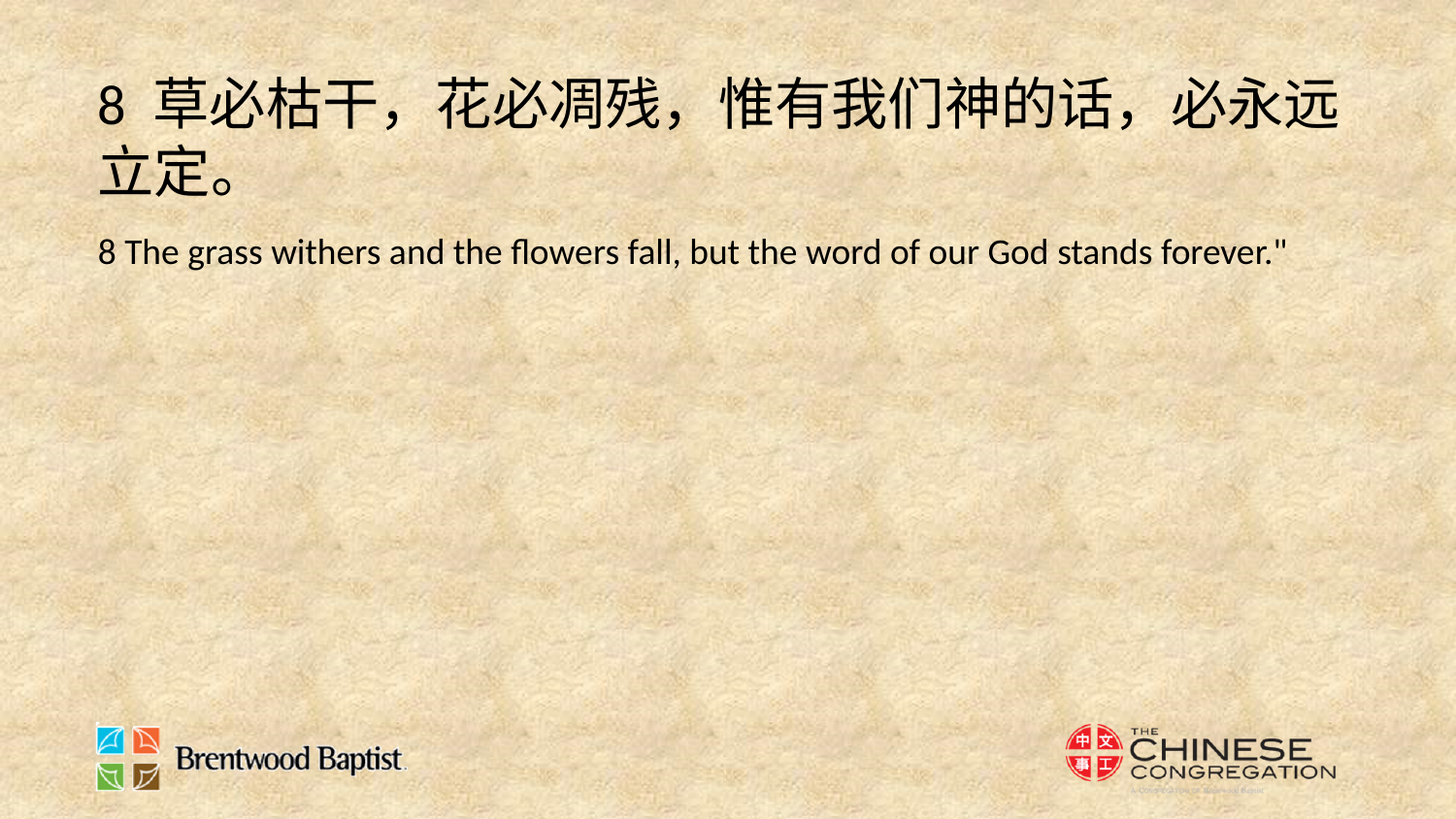

8 草必枯干，花必凋残，惟有我们神的话，必永远立定。

8 The grass withers and the flowers fall, but the word of our God stands forever."